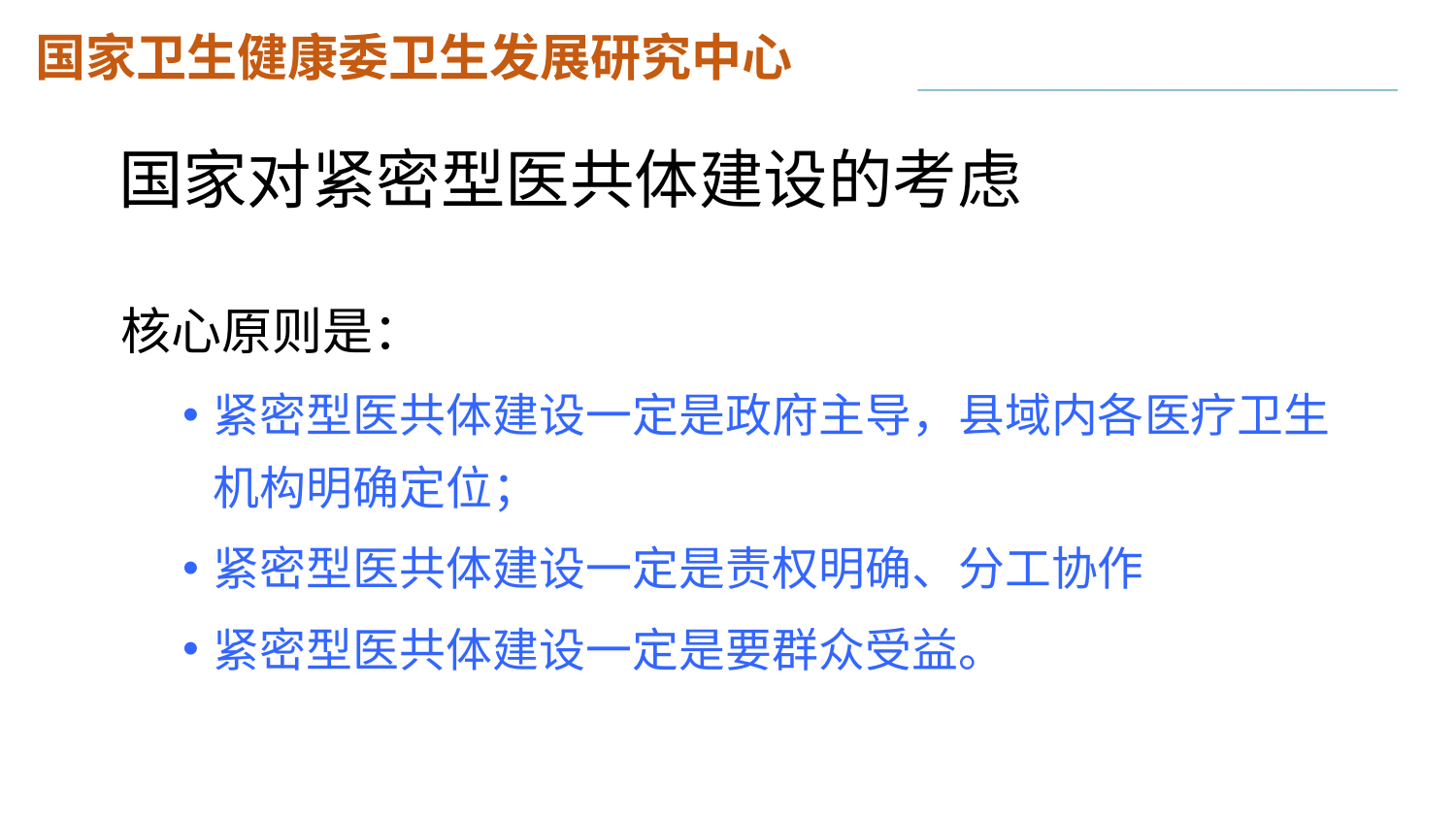

# 国家对紧密型医共体建设的考虑

核心原则是：
紧密型医共体建设一定是政府主导，县域内各医疗卫生机构明确定位；
紧密型医共体建设一定是责权明确、分工协作
紧密型医共体建设一定是要群众受益。